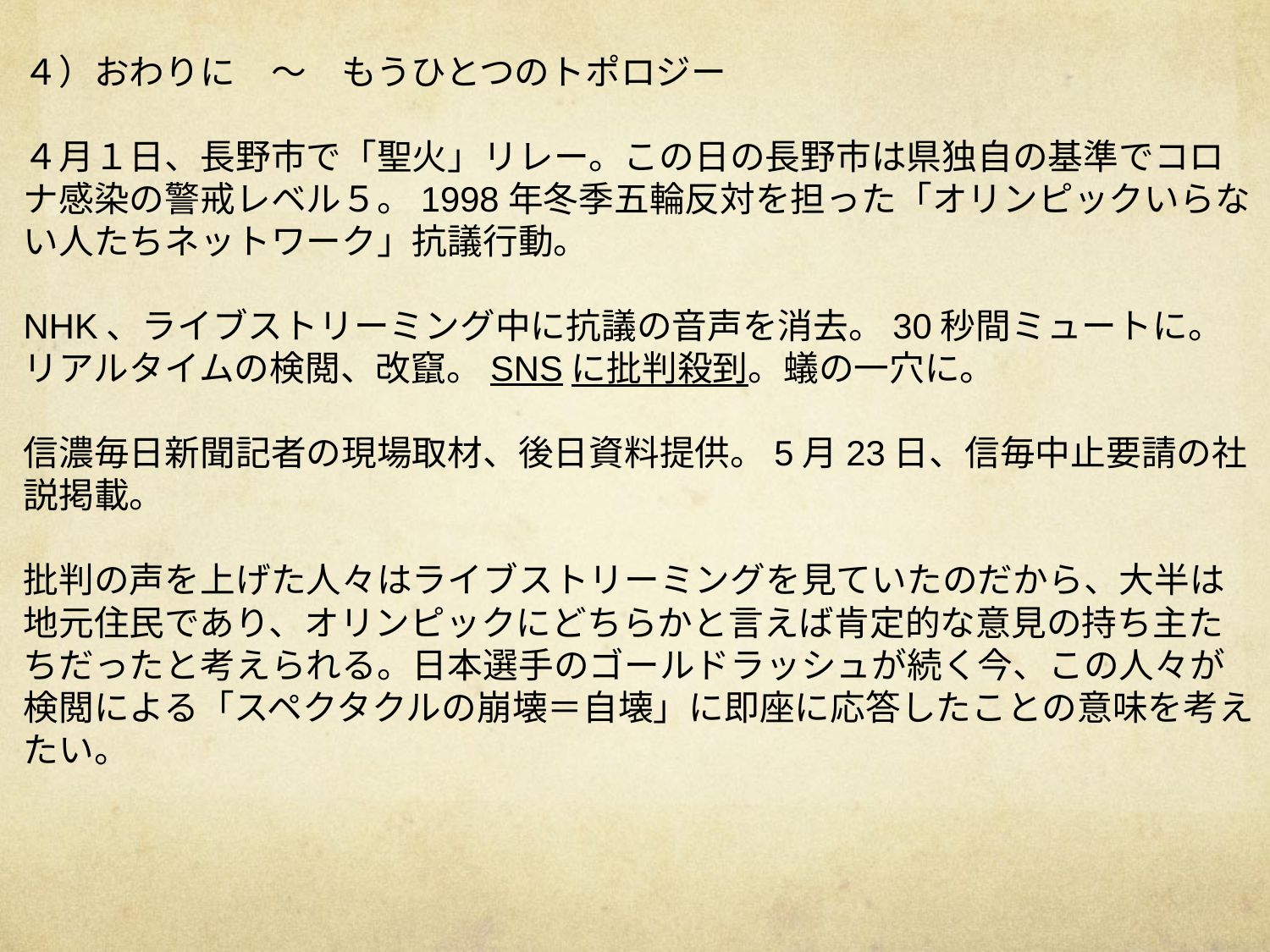

４）おわりに　〜　もうひとつのトポロジー

４月１日、長野市で「聖火」リレー。この日の長野市は県独自の基準でコロナ感染の警戒レベル５。1998年冬季五輪反対を担った「オリンピックいらない人たちネットワーク」抗議行動。

NHK、ライブストリーミング中に抗議の音声を消去。30秒間ミュートに。リアルタイムの検閲、改竄。SNSに批判殺到。蟻の一穴に。

信濃毎日新聞記者の現場取材、後日資料提供。5月23日、信毎中止要請の社説掲載。

批判の声を上げた人々はライブストリーミングを見ていたのだから、大半は地元住民であり、オリンピックにどちらかと言えば肯定的な意見の持ち主たちだったと考えられる。日本選手のゴールドラッシュが続く今、この人々が検閲による「スペクタクルの崩壊＝自壊」に即座に応答したことの意味を考えたい。